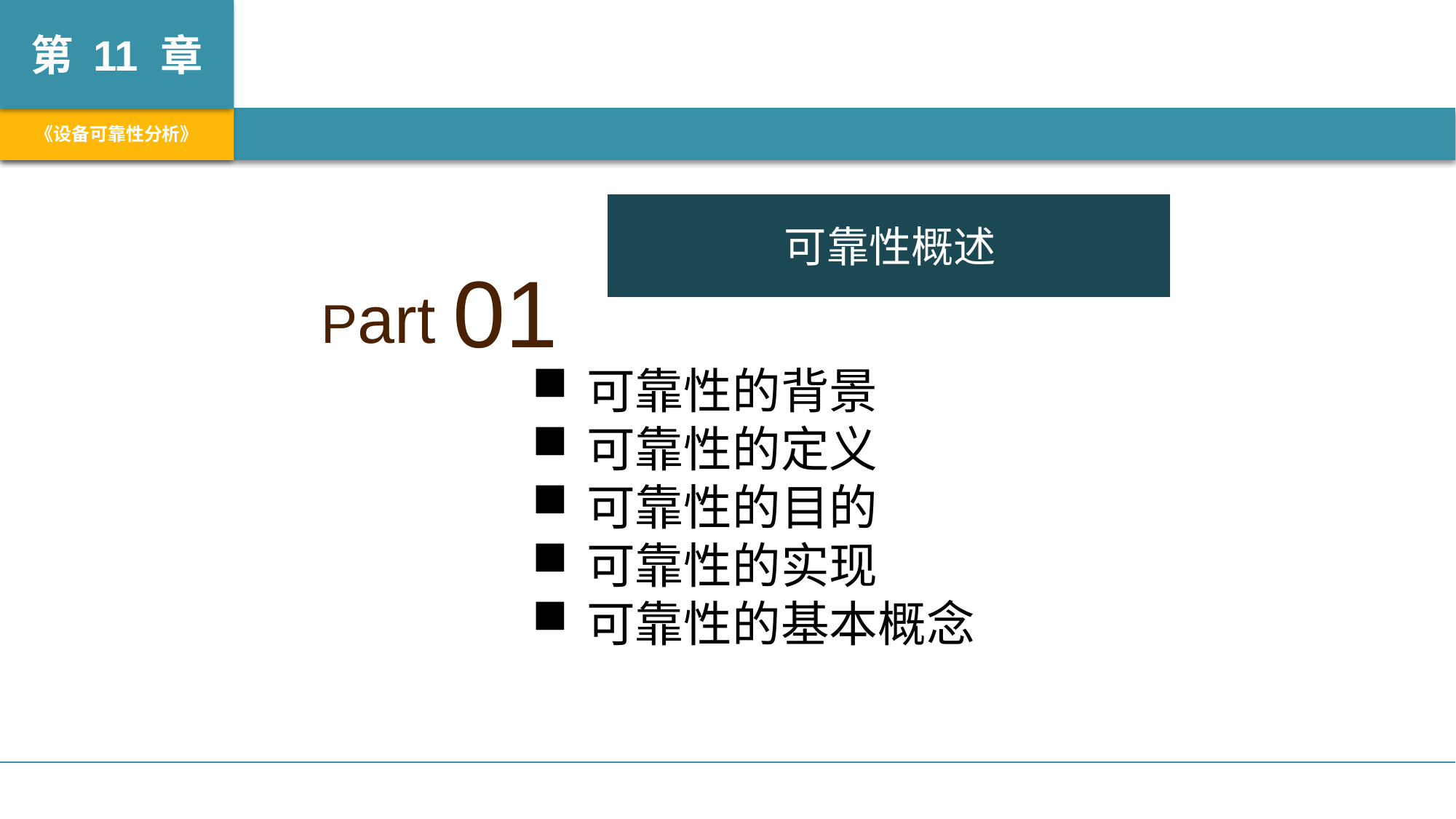

Part 01

可靠性概述
可靠性的背景
可靠性的定义
可靠性的目的
可靠性的实现
可靠性的基本概念